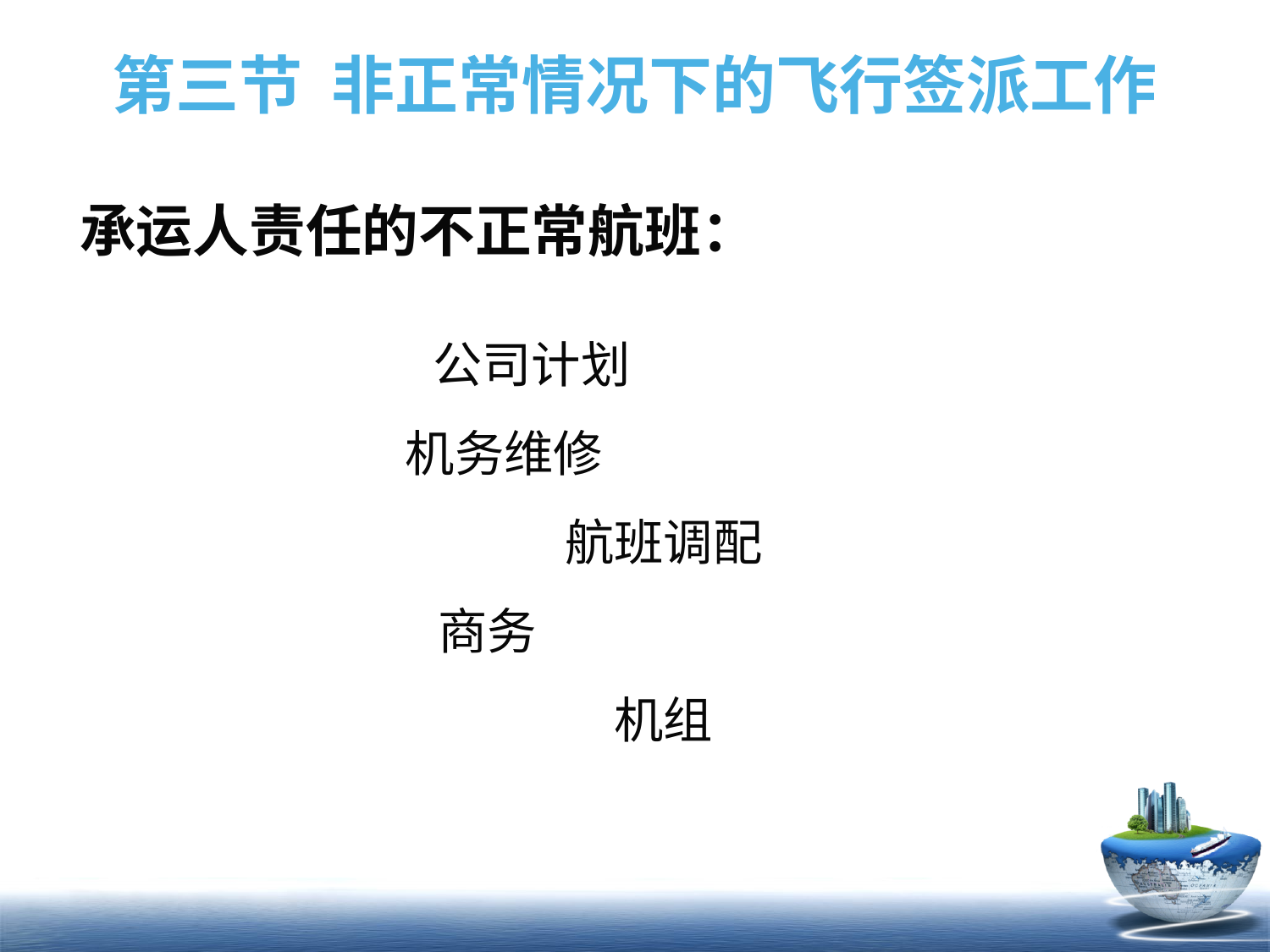

# 第三节  非正常情况下的飞行签派工作
承运人责任的不正常航班：
公司计划
机务维修
航班调配
商务
机组